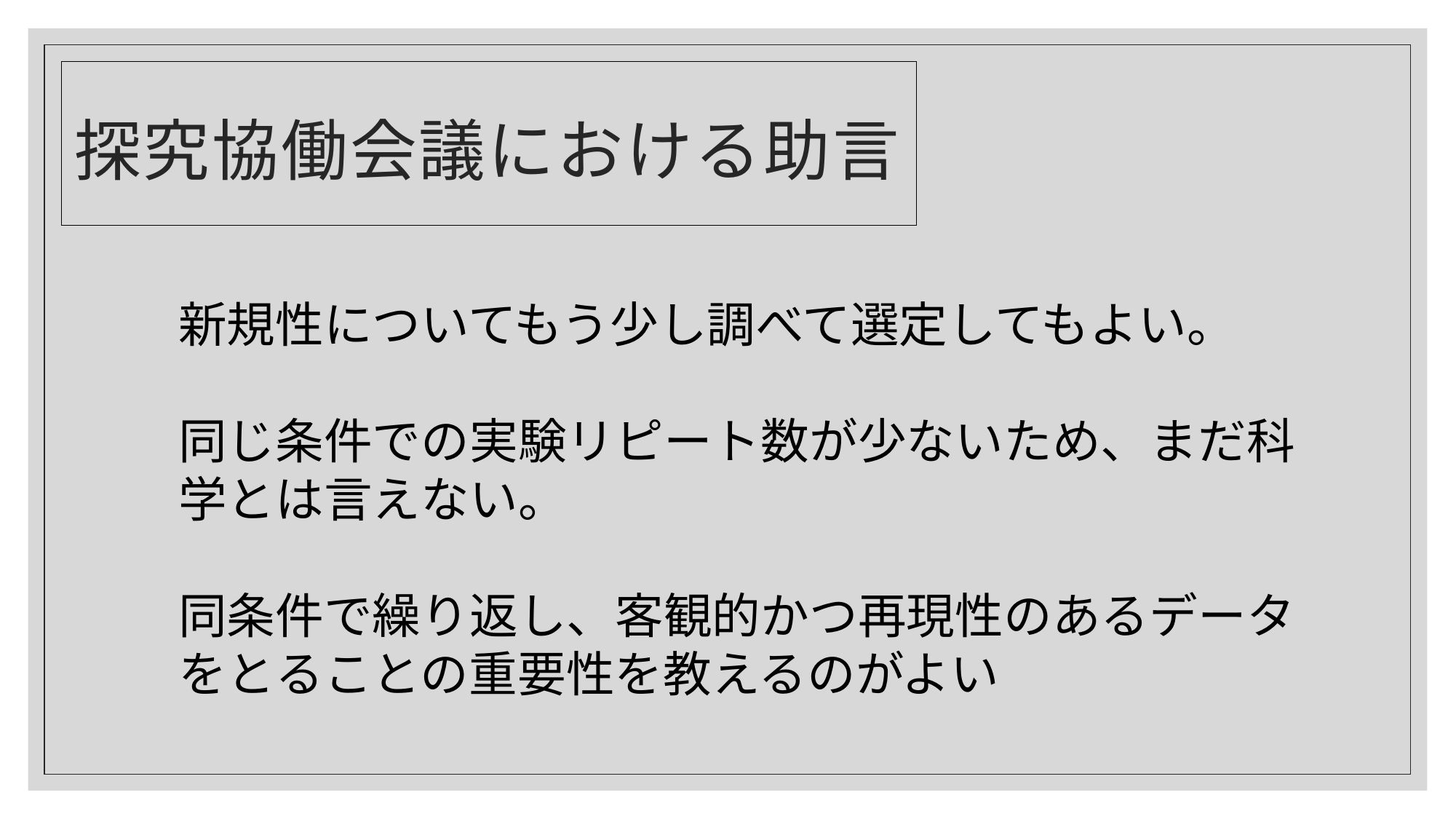

# 探究協働会議における助言
新規性についてもう少し調べて選定してもよい。

同じ条件での実験リピート数が少ないため、まだ科学とは言えない。

同条件で繰り返し、客観的かつ再現性のあるデータをとることの重要性を教えるのがよい